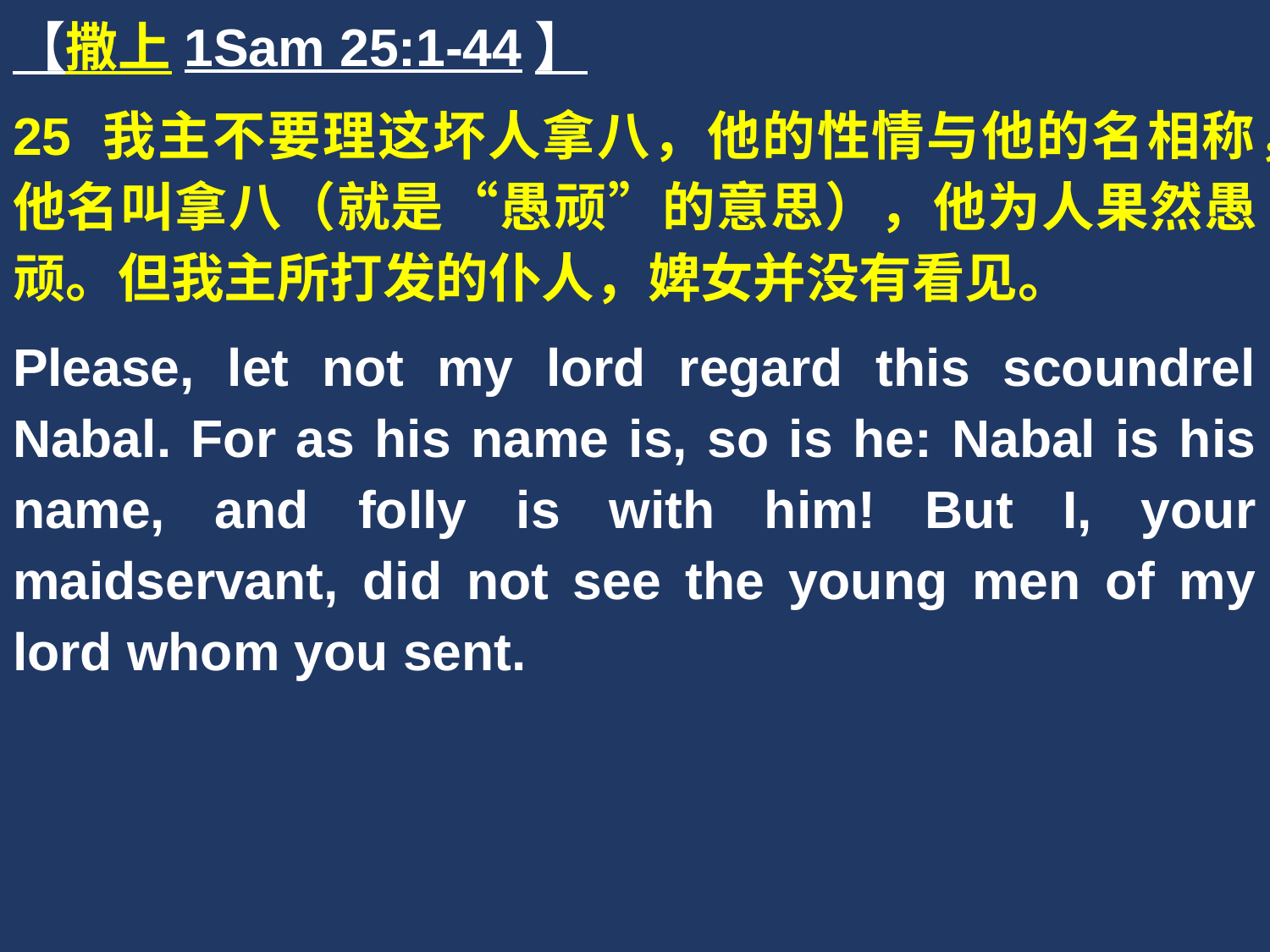

【撒上1Sam 25:1-44】
25 我主不要理这坏人拿八，他的性情与他的名相称，他名叫拿八（就是“愚顽”的意思），他为人果然愚顽。但我主所打发的仆人，婢女并没有看见。
Please, let not my lord regard this scoundrel Nabal. For as his name is, so is he: Nabal is his name, and folly is with him! But I, your maidservant, did not see the young men of my lord whom you sent.